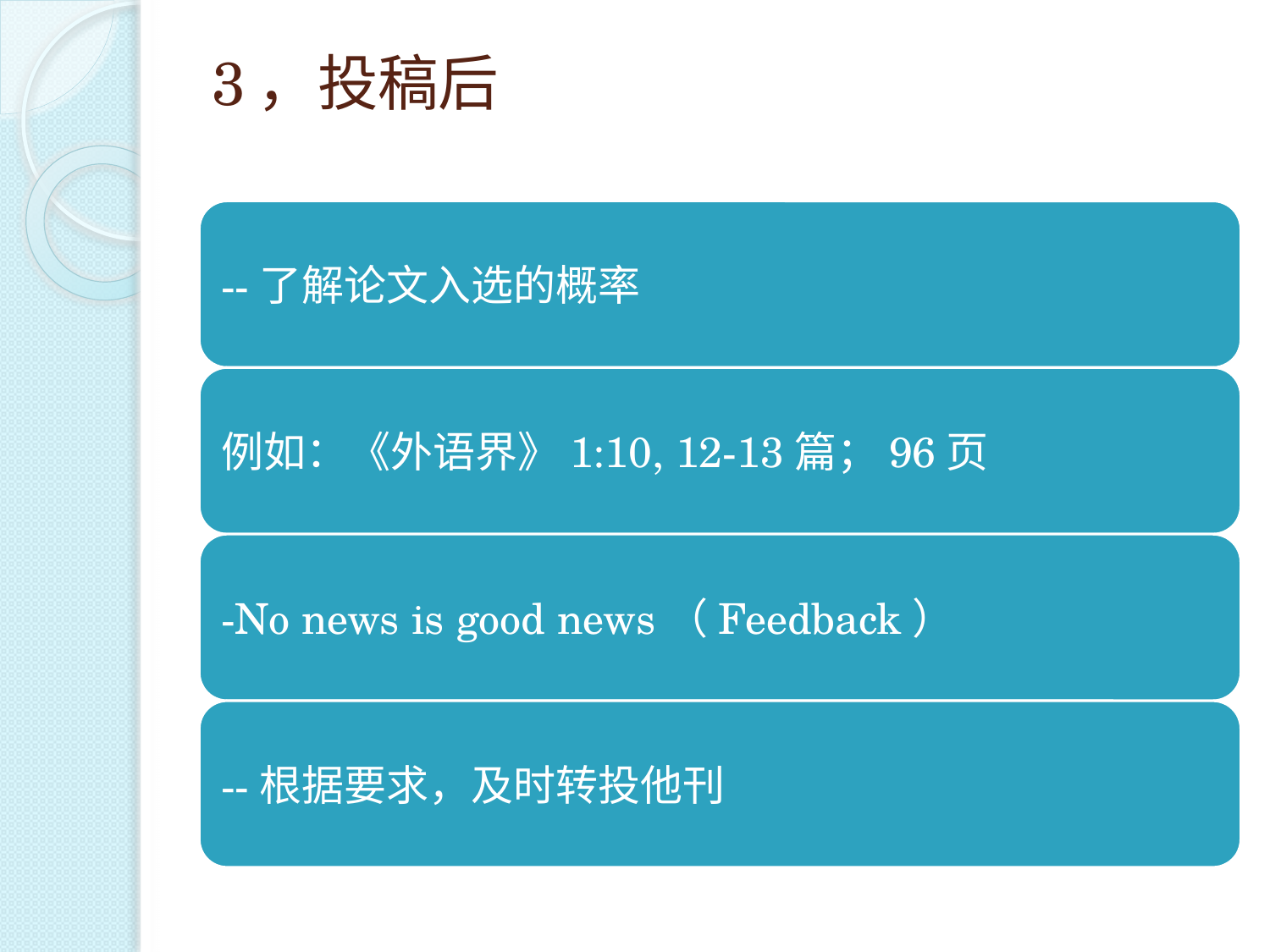

# 3，投稿后
--了解论文入选的概率
例如：《外语界》1:10, 12-13篇；96页
-No news is good news（Feedback）
--根据要求，及时转投他刊